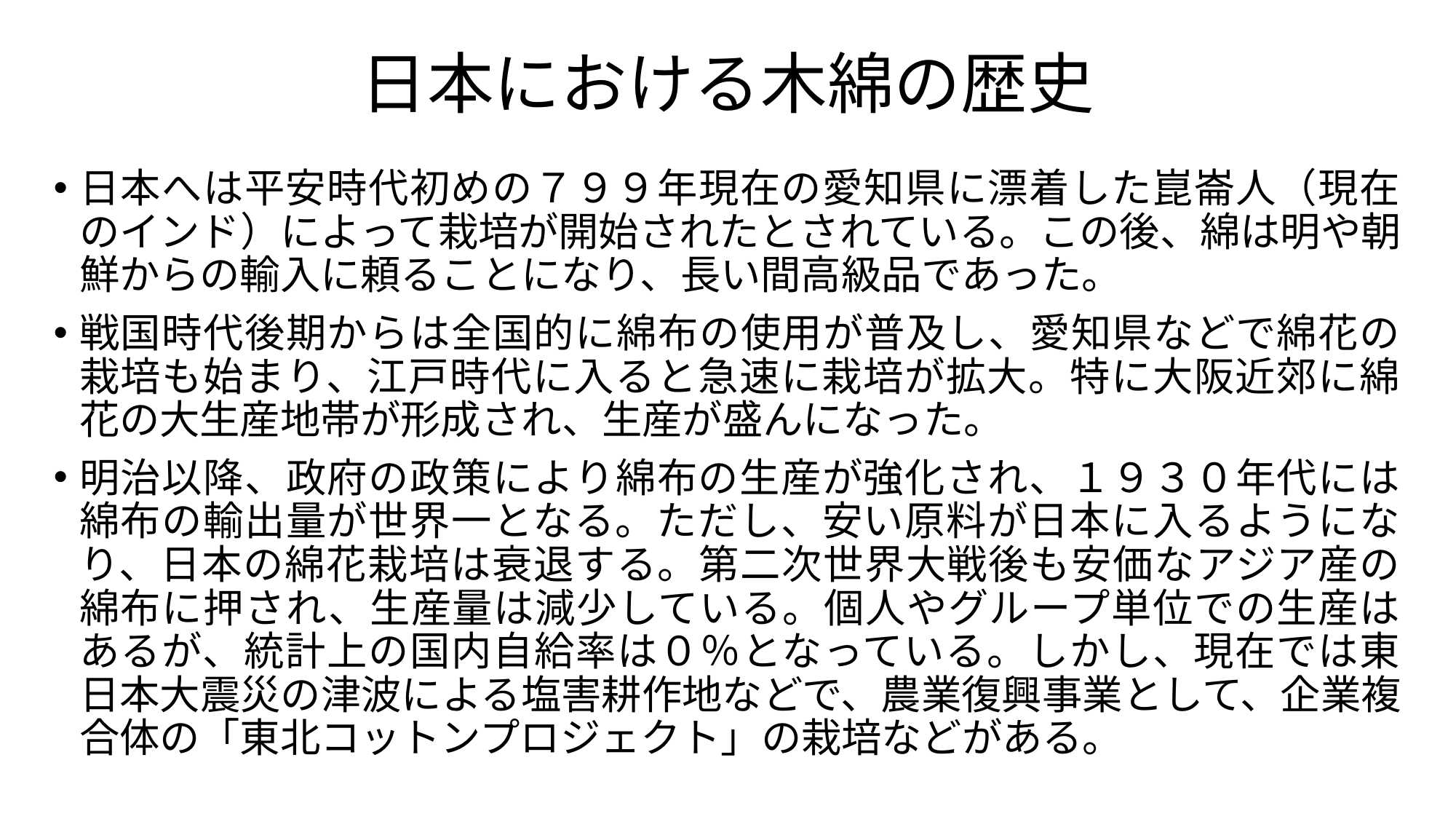

# 日本における木綿の歴史
日本へは平安時代初めの７９９年現在の愛知県に漂着した崑崙人（現在のインド）によって栽培が開始されたとされている。この後、綿は明や朝鮮からの輸入に頼ることになり、長い間高級品であった。
戦国時代後期からは全国的に綿布の使用が普及し、愛知県などで綿花の栽培も始まり、江戸時代に入ると急速に栽培が拡大。特に大阪近郊に綿花の大生産地帯が形成され、生産が盛んになった。
明治以降、政府の政策により綿布の生産が強化され、１９３０年代には綿布の輸出量が世界一となる。ただし、安い原料が日本に入るようになり、日本の綿花栽培は衰退する。第二次世界大戦後も安価なアジア産の綿布に押され、生産量は減少している。個人やグループ単位での生産はあるが、統計上の国内自給率は０％となっている。しかし、現在では東日本大震災の津波による塩害耕作地などで、農業復興事業として、企業複合体の「東北コットンプロジェクト」の栽培などがある。